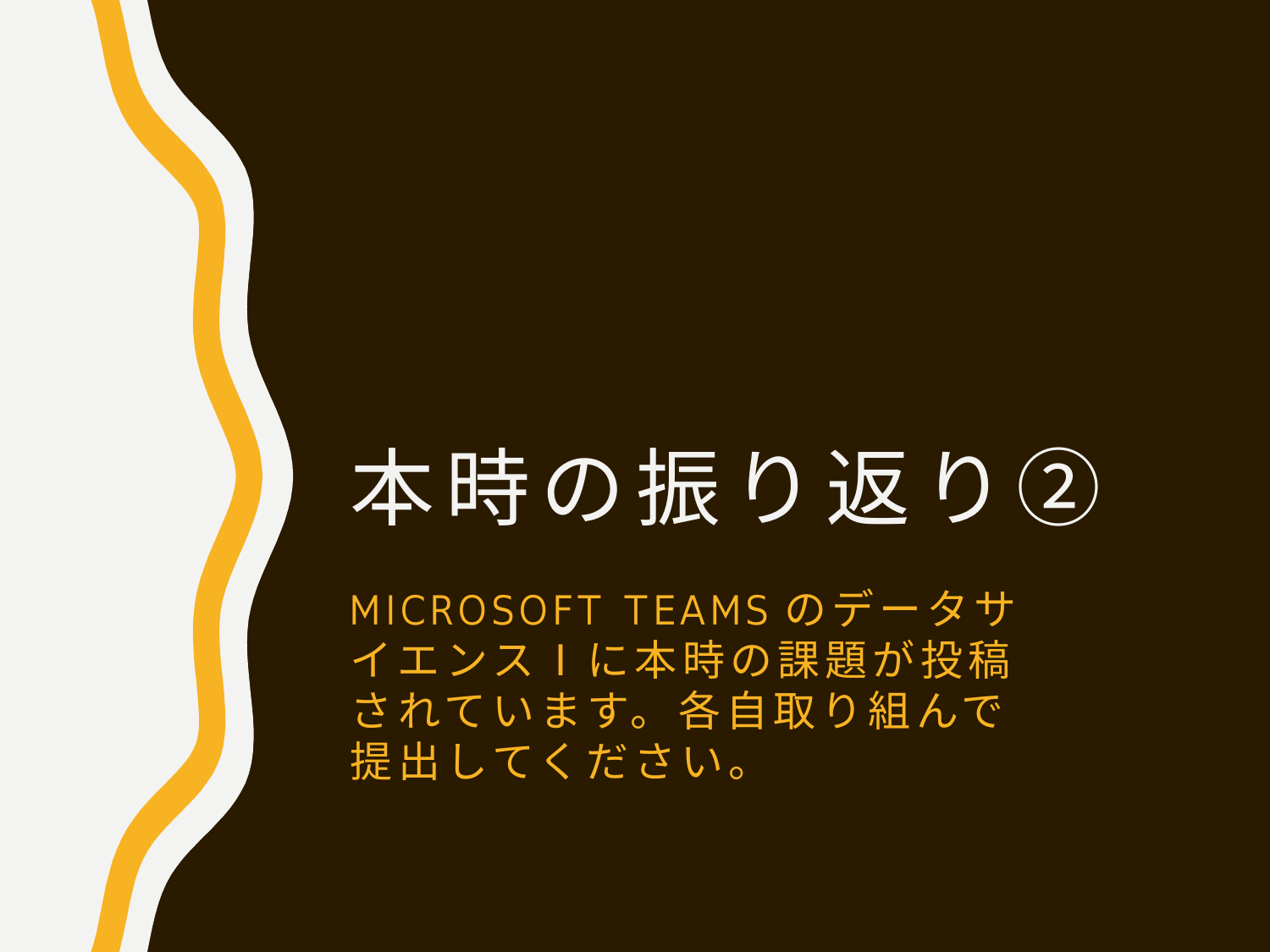

# 本時の振り返り②
Microsoft teamsのデータサイエンスⅠに本時の課題が投稿されています。各自取り組んで提出してください。